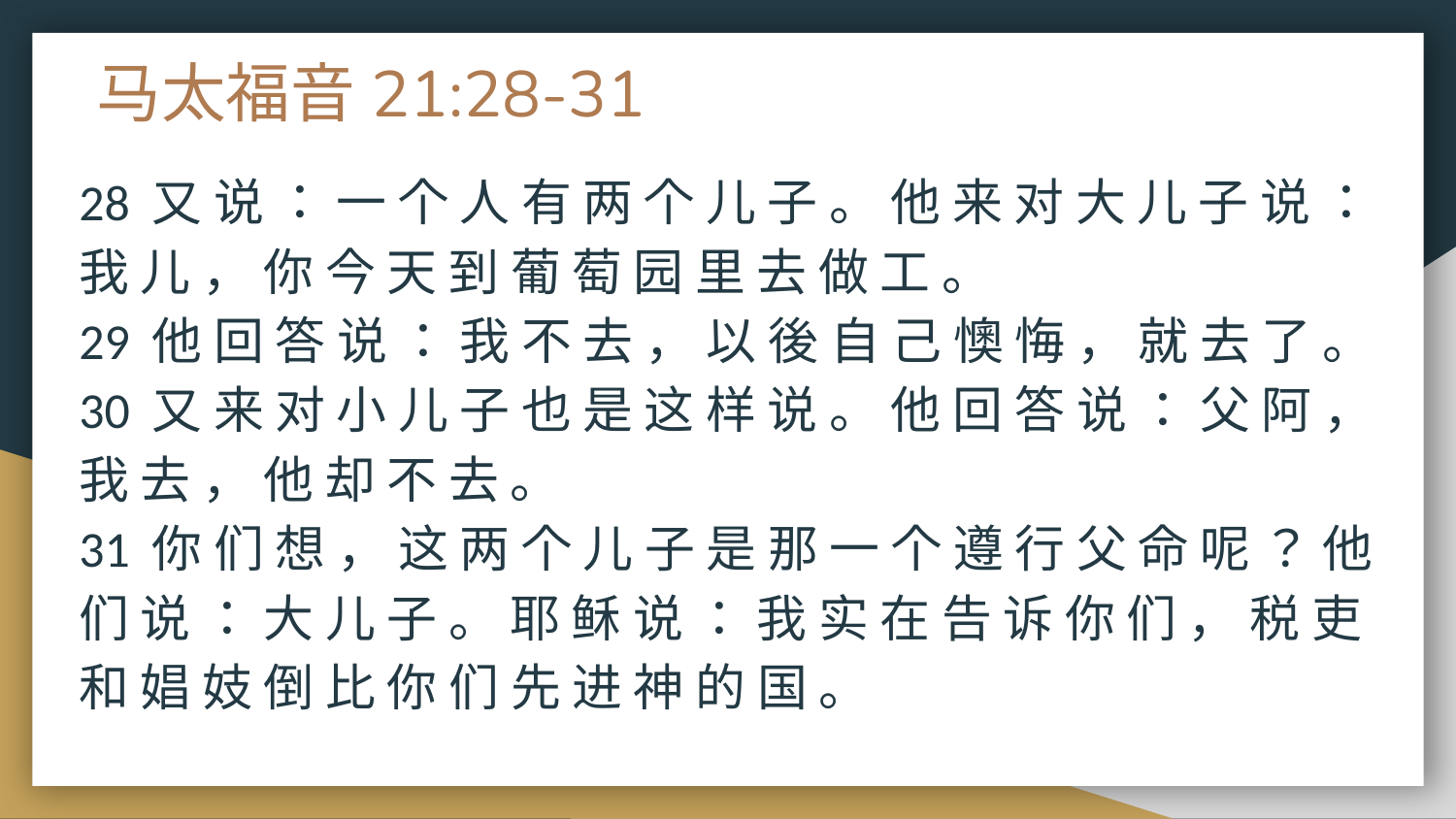

# 马太福音21:28-31
28 又 说 ： 一 个 人 有 两 个 儿 子 。 他 来 对 大 儿 子 说 ： 我 儿 ， 你 今 天 到 葡 萄 园 里 去 做 工 。
29 他 回 答 说 ： 我 不 去 ， 以 後 自 己 懊 悔 ， 就 去 了 。
30 又 来 对 小 儿 子 也 是 这 样 说 。 他 回 答 说 ： 父 阿 ， 我 去 ， 他 却 不 去 。
31 你 们 想 ， 这 两 个 儿 子 是 那 一 个 遵 行 父 命 呢 ？ 他 们 说 ： 大 儿 子 。 耶 稣 说 ： 我 实 在 告 诉 你 们 ， 税 吏 和 娼 妓 倒 比 你 们 先 进 神 的 国 。